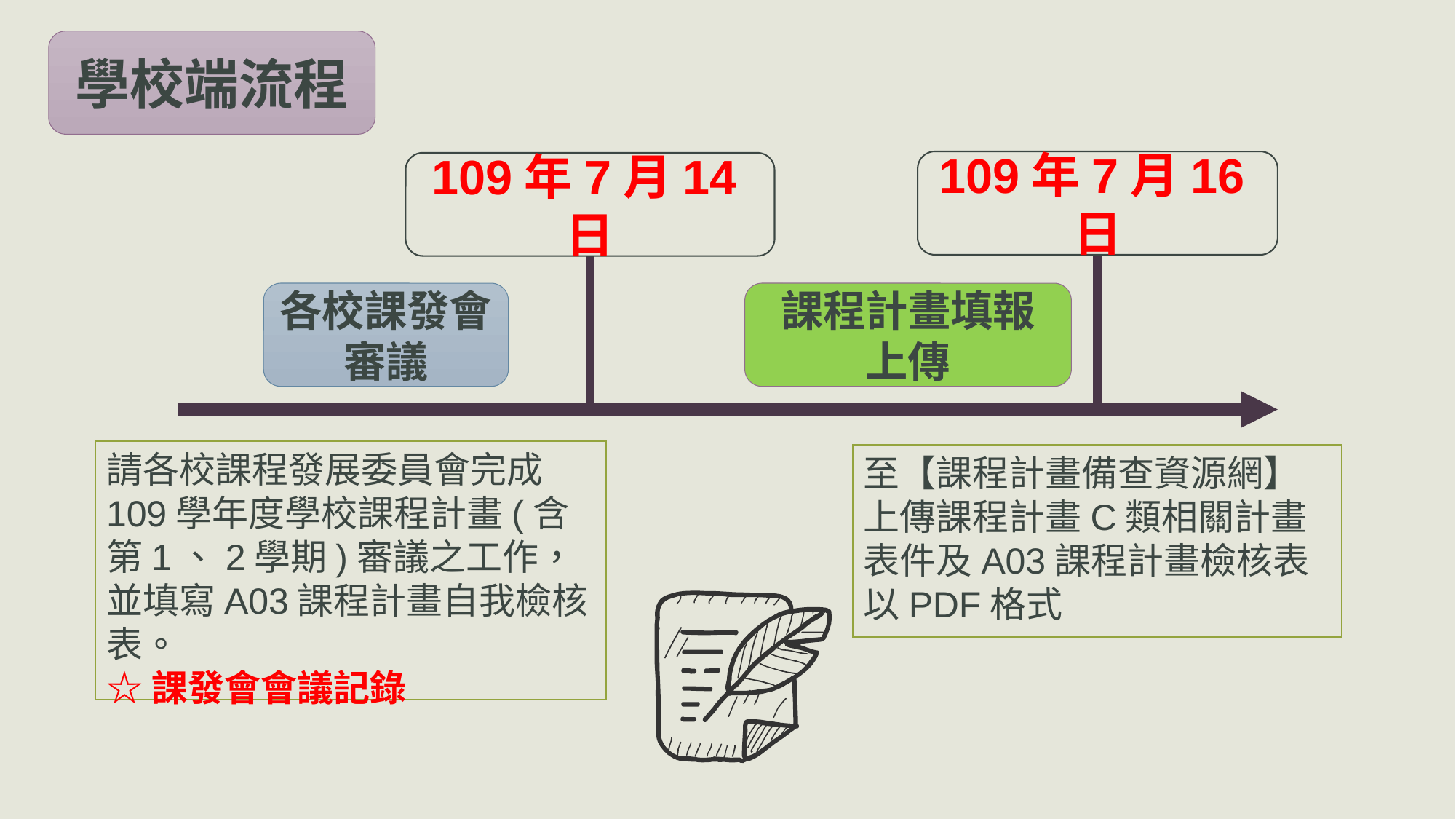

學校端流程
109年7月16日
109年7月14日
各校課發會審議
課程計畫填報上傳
請各校課程發展委員會完成109學年度學校課程計畫(含第1、2學期)審議之工作，並填寫A03課程計畫自我檢核表。
☆課發會會議記錄
至【課程計畫備查資源網】上傳課程計畫C類相關計畫表件及A03課程計畫檢核表以PDF格式